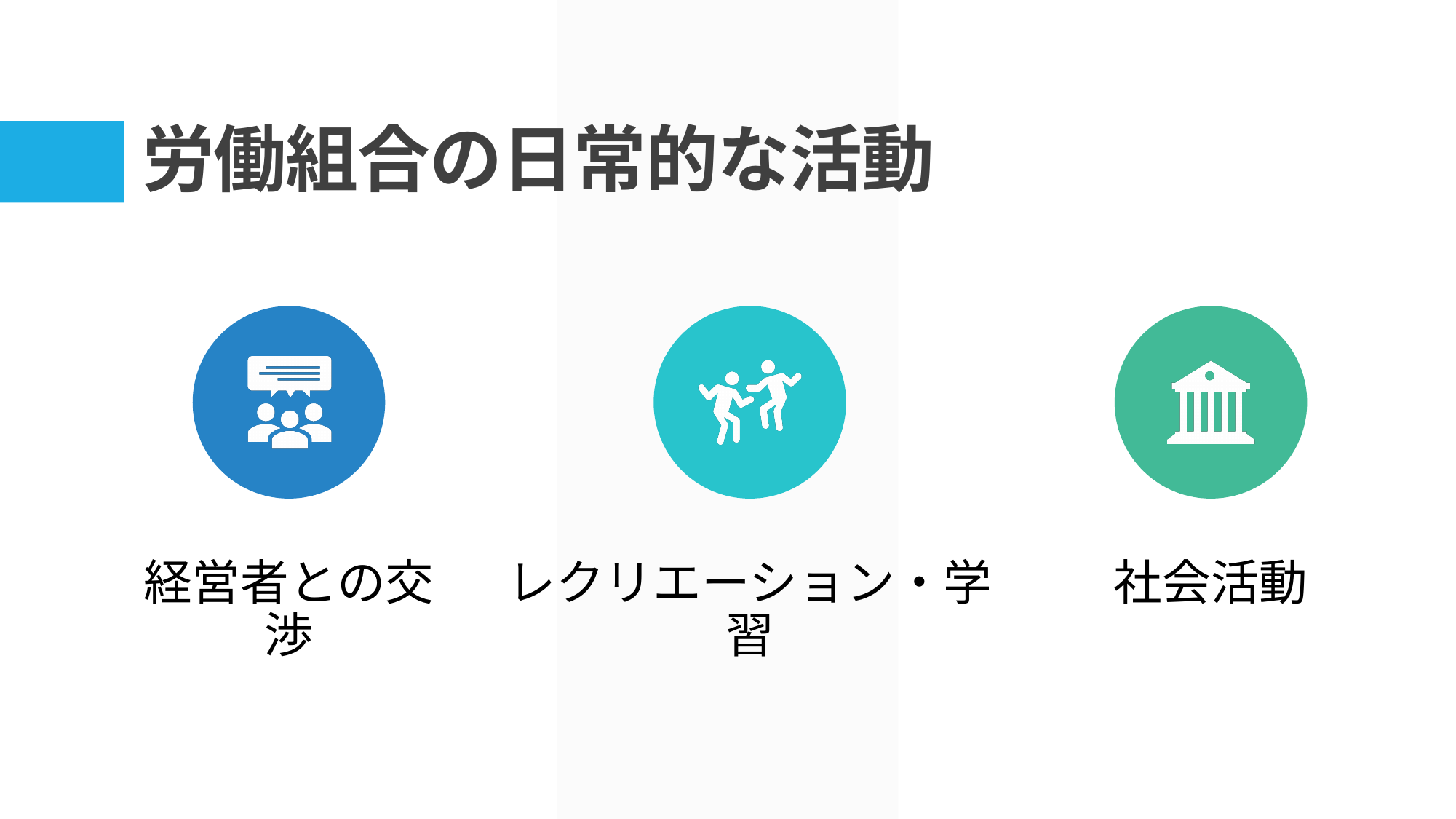

# 労働組合の日常的な活動
経営者との交渉
レクリエーション・学習
社会活動